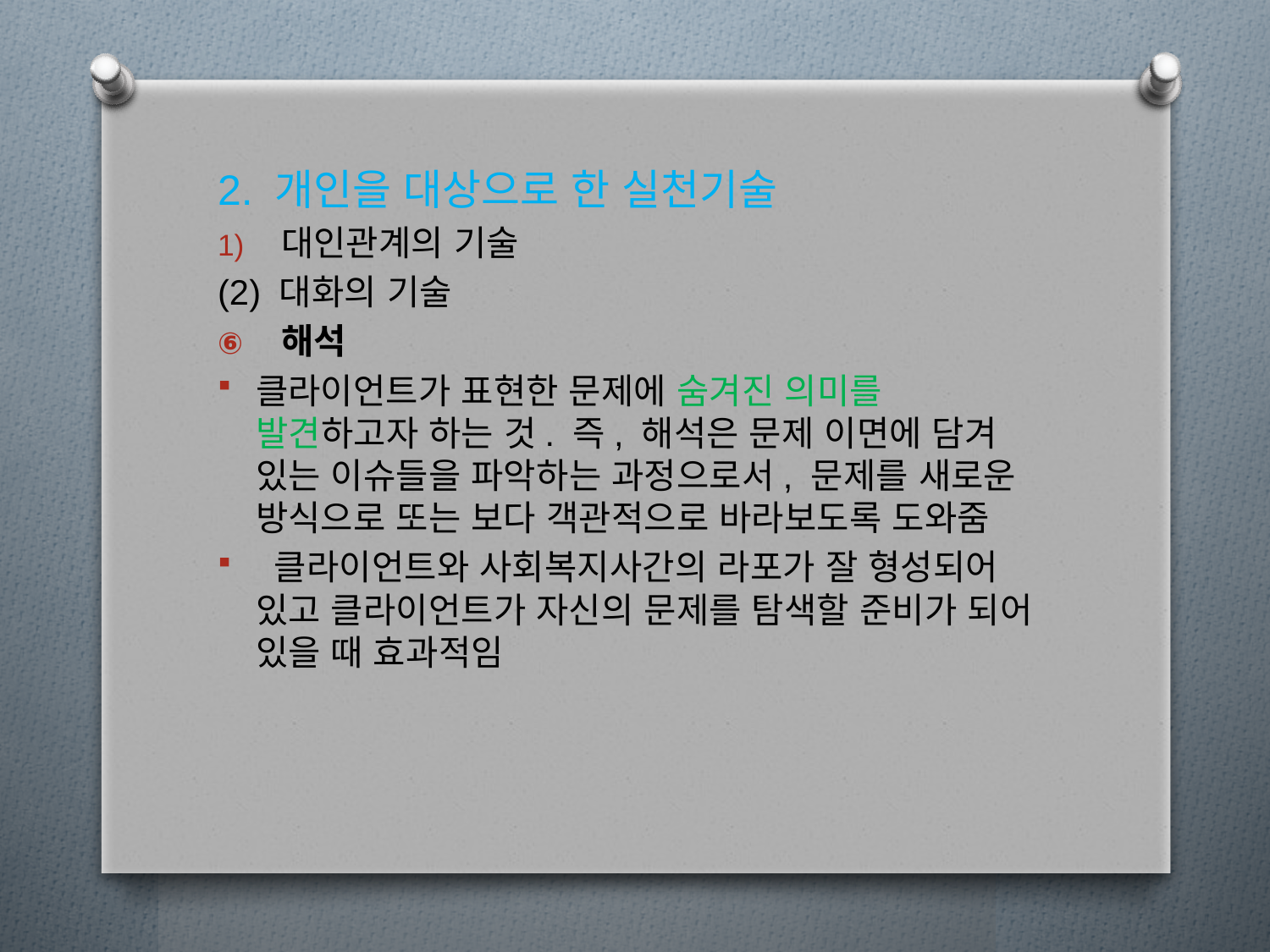

2. 개인을 대상으로 한 실천기술
대인관계의 기술
(2) 대화의 기술
해석
클라이언트가 표현한 문제에 숨겨진 의미를 발견하고자 하는 것. 즉, 해석은 문제 이면에 담겨 있는 이슈들을 파악하는 과정으로서, 문제를 새로운 방식으로 또는 보다 객관적으로 바라보도록 도와줌
 클라이언트와 사회복지사간의 라포가 잘 형성되어 있고 클라이언트가 자신의 문제를 탐색할 준비가 되어 있을 때 효과적임